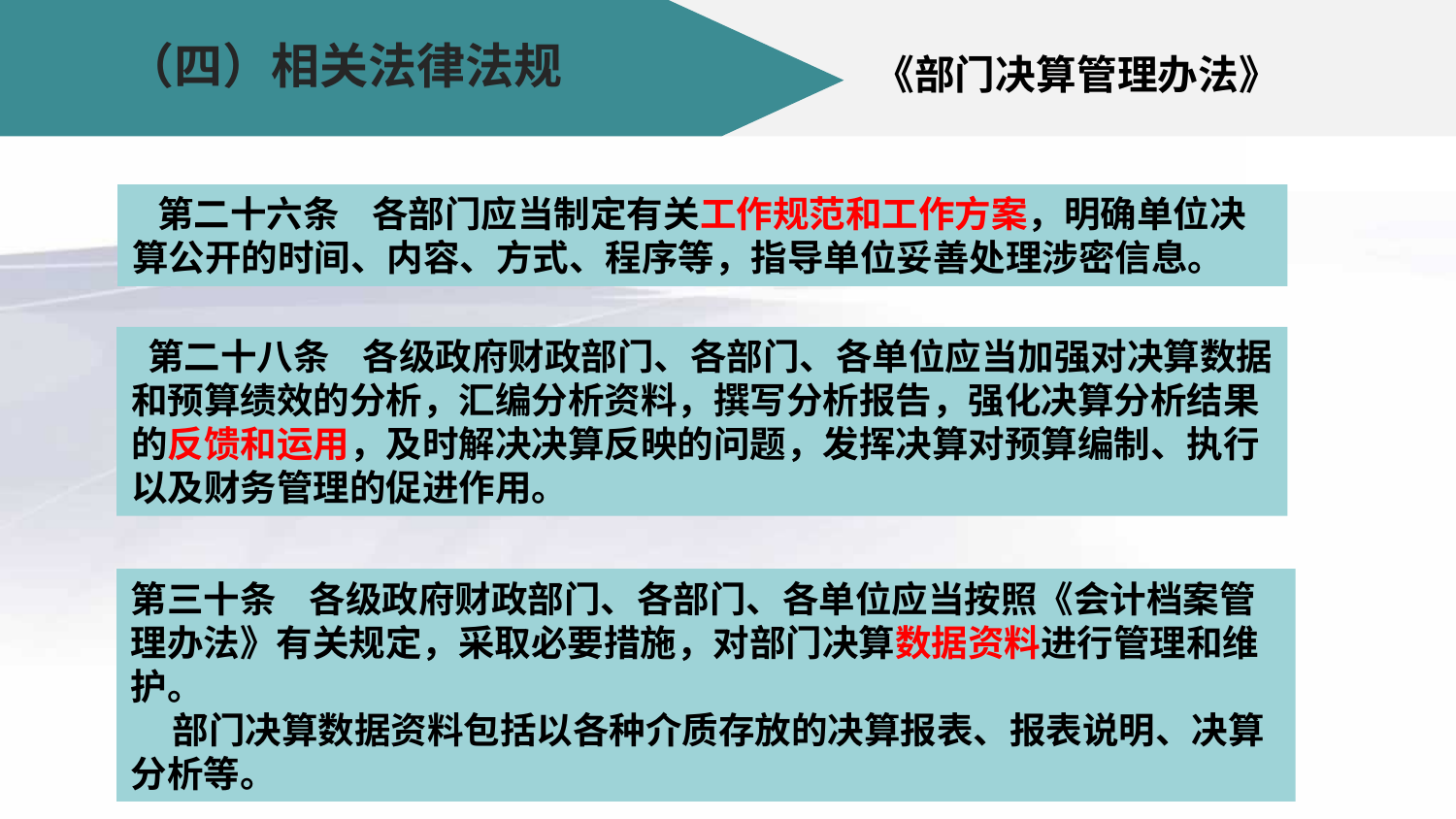

（四）相关法律法规
# 《部门决算管理办法》
  第二十六条    各部门应当制定有关工作规范和工作方案，明确单位决算公开的时间、内容、方式、程序等，指导单位妥善处理涉密信息。
 第二十八条    各级政府财政部门、各部门、各单位应当加强对决算数据和预算绩效的分析，汇编分析资料，撰写分析报告，强化决算分析结果的反馈和运用，及时解决决算反映的问题，发挥决算对预算编制、执行以及财务管理的促进作用。
第三十条    各级政府财政部门、各部门、各单位应当按照《会计档案管理办法》有关规定，采取必要措施，对部门决算数据资料进行管理和维护。
    部门决算数据资料包括以各种介质存放的决算报表、报表说明、决算分析等。